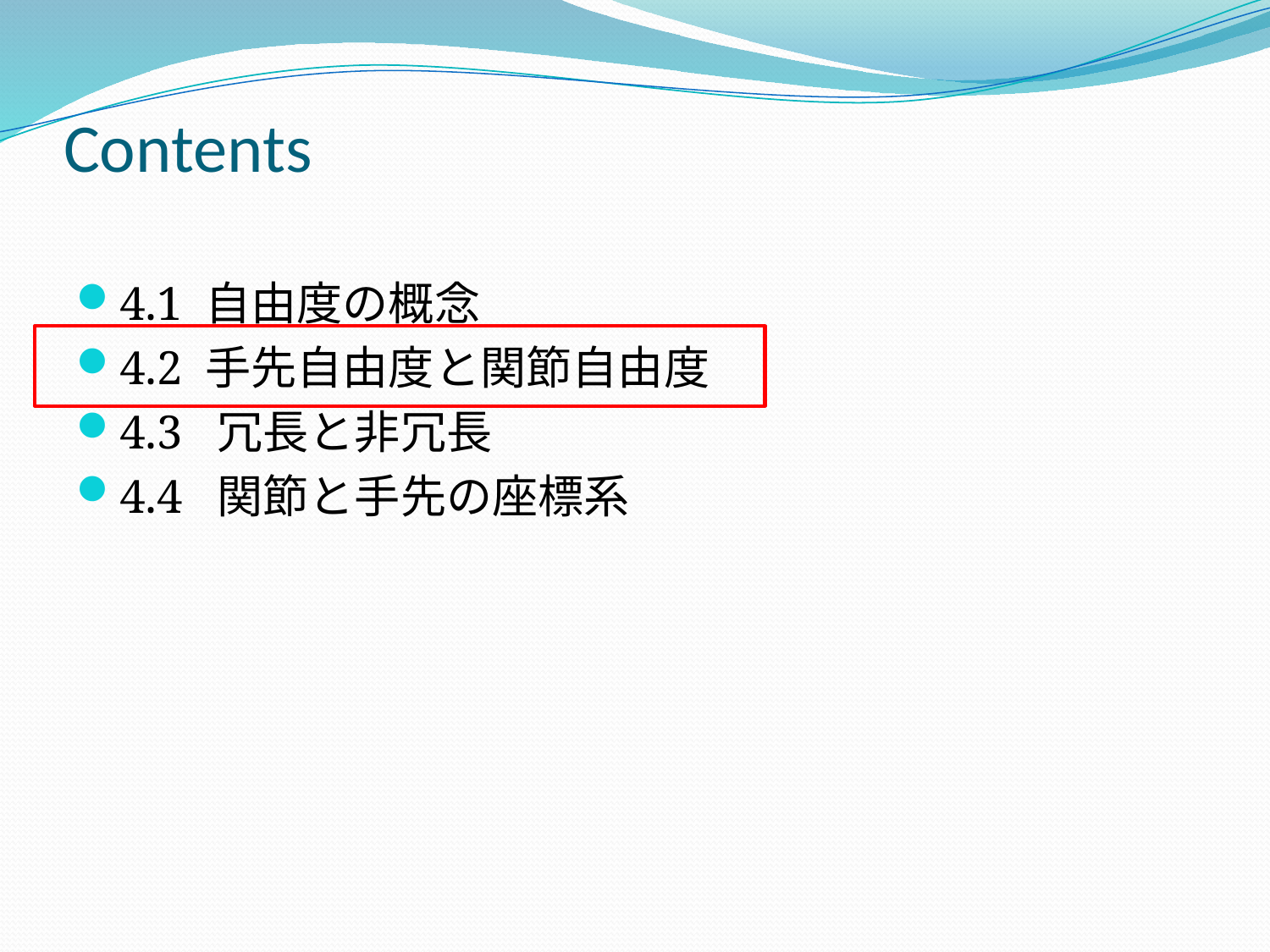

# Contents
4.1 自由度の概念
4.2 手先自由度と関節自由度
4.3  冗長と非冗長
4.4  関節と手先の座標系